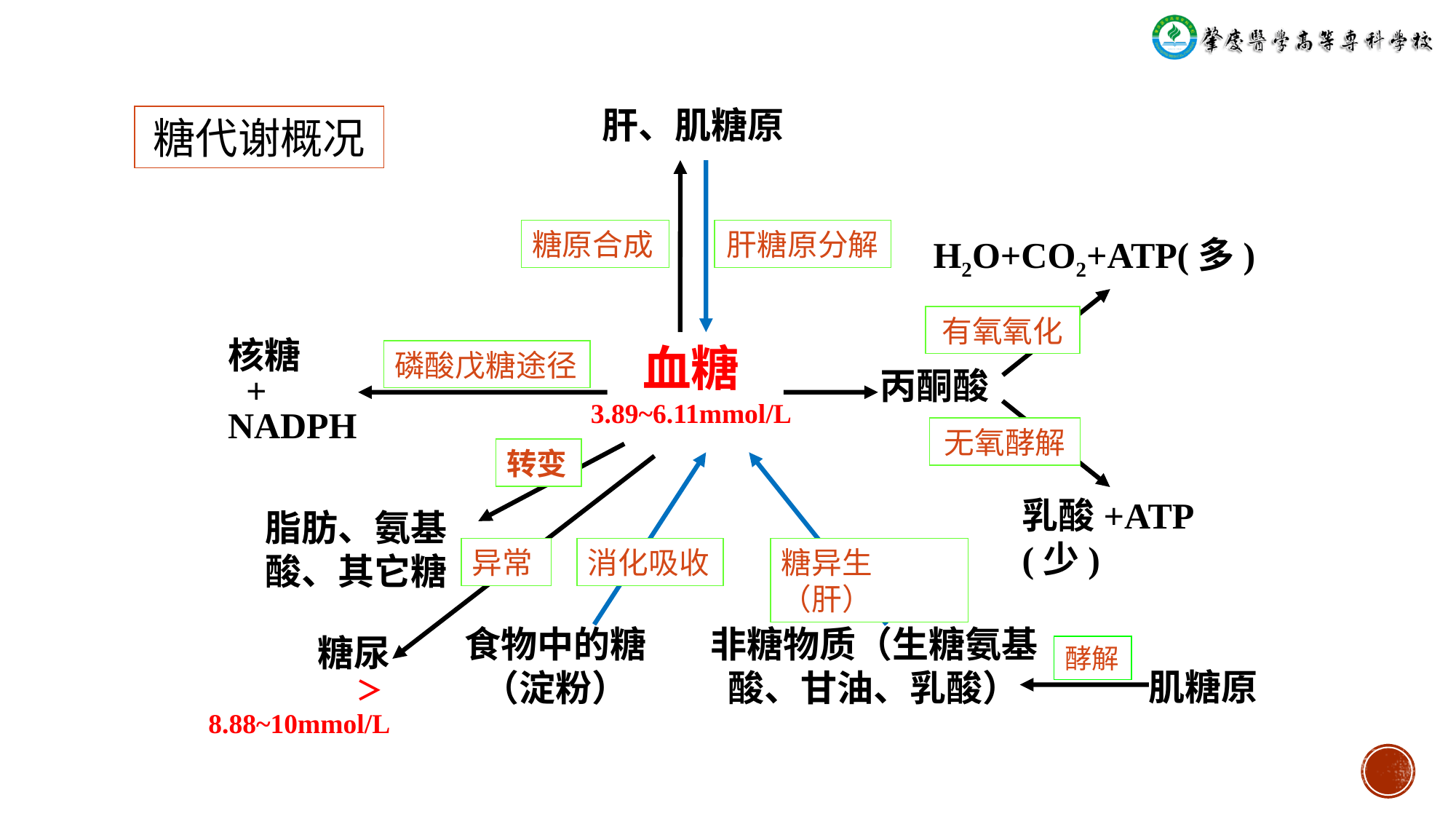

肝、肌糖原
糖代谢概况

糖原合成
肝糖原分解
H2O+CO2+ATP(多)

有氧氧化
血糖
3.89~6.11mmol/L
核糖
  +
NADPH
磷酸戊糖途径
丙酮酸

无氧酵解
转变

乳酸+ATP(少)
脂肪、氨基酸、其它糖
异常
消化吸收
糖异生（肝）
食物中的糖（淀粉）
非糖物质（生糖氨基酸、甘油、乳酸）
糖尿
＞8.88~10mmol/L
酵解
肌糖原